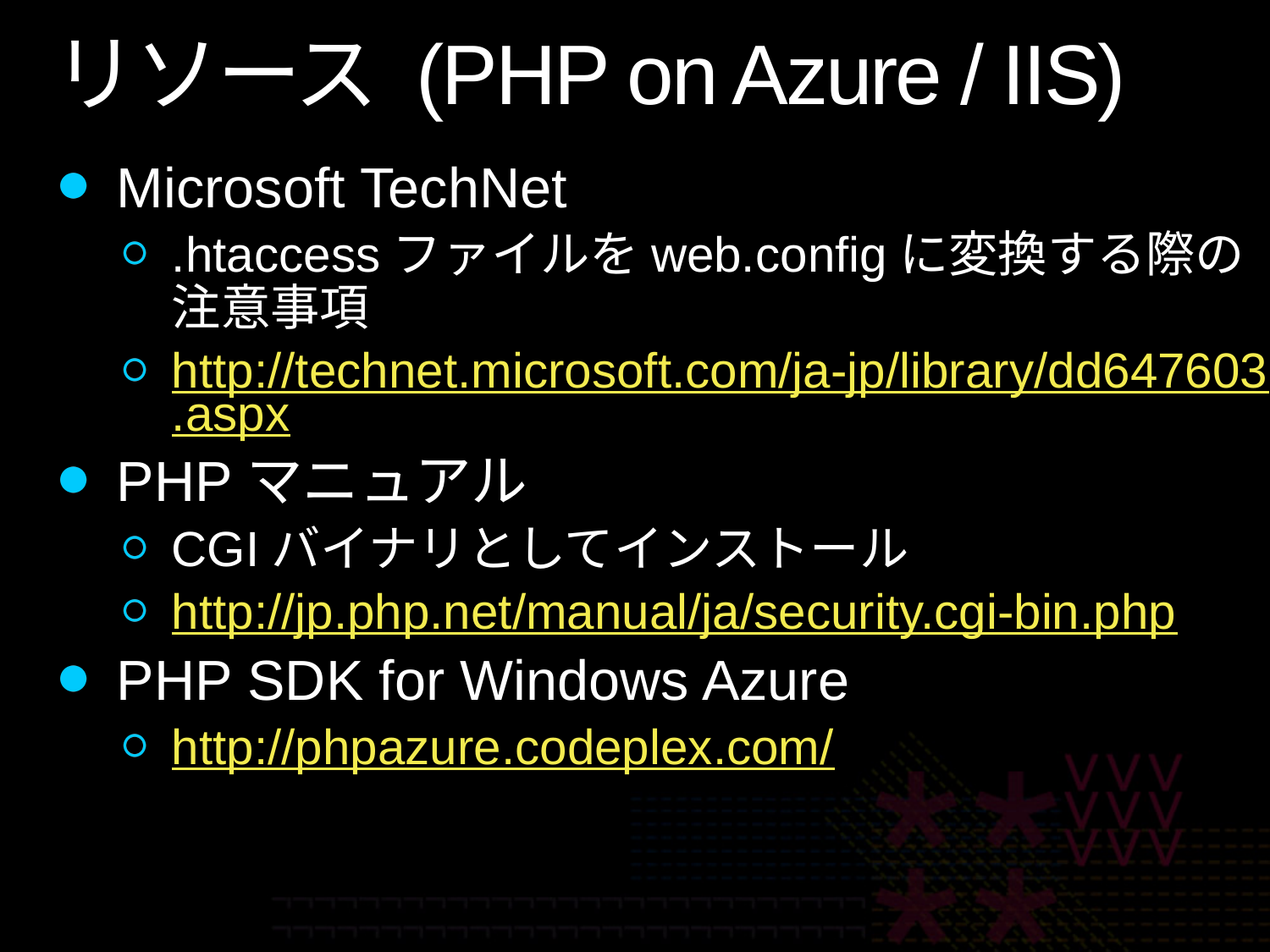

# リソース (PHP on Azure / IIS)
Microsoft TechNet
.htaccessファイルをweb.configに変換する際の注意事項
http://technet.microsoft.com/ja-jp/library/dd647603.aspx
PHPマニュアル
CGIバイナリとしてインストール
http://jp.php.net/manual/ja/security.cgi-bin.php
PHP SDK for Windows Azure
http://phpazure.codeplex.com/